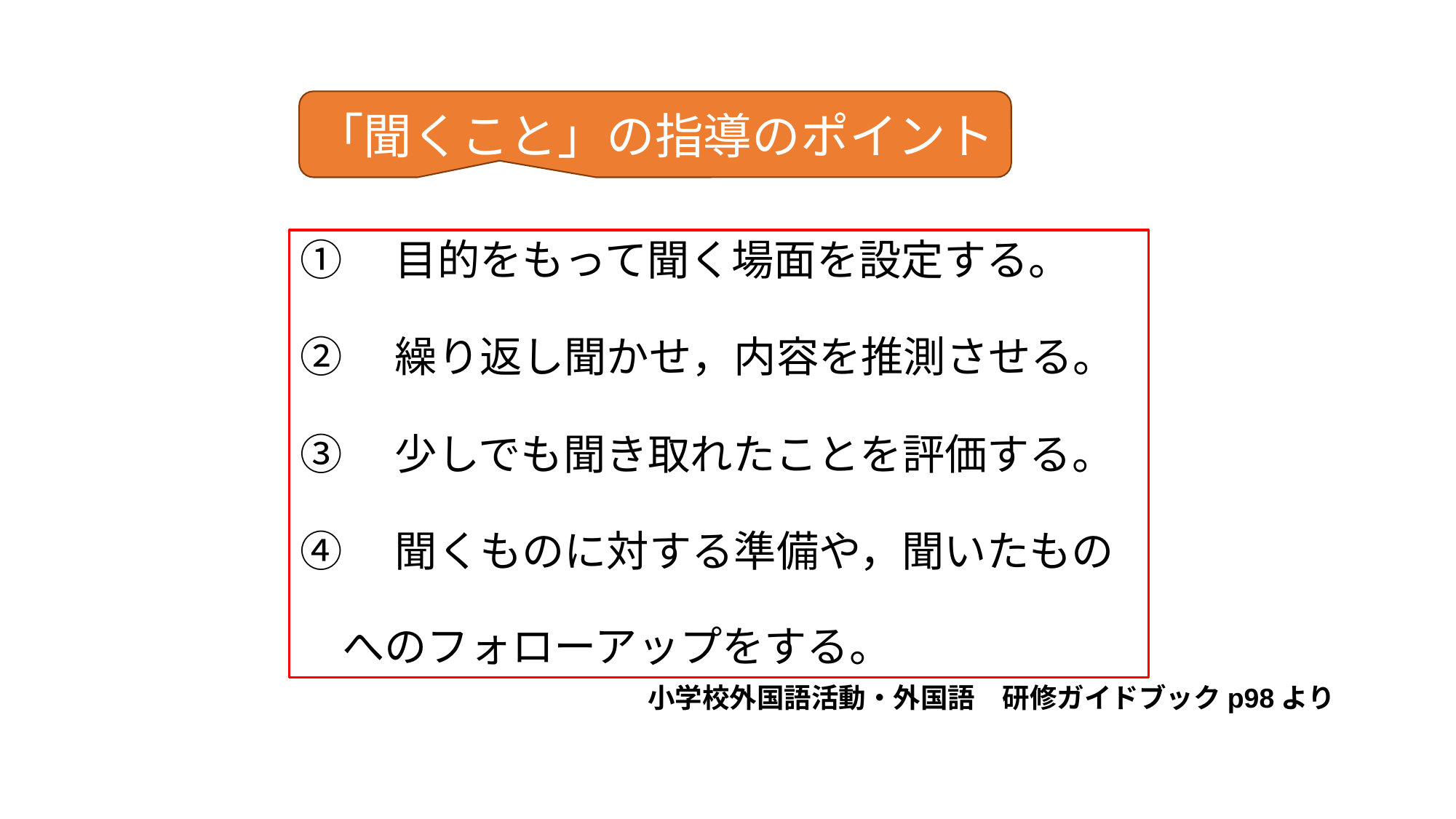

「聞くこと」の指導のポイント
①　目的をもって聞く場面を設定する。

②　繰り返し聞かせ，内容を推測させる。

③　少しでも聞き取れたことを評価する。

④　聞くものに対する準備や，聞いたもの
　へのフォローアップをする。

小学校外国語活動・外国語　研修ガイドブックp98より